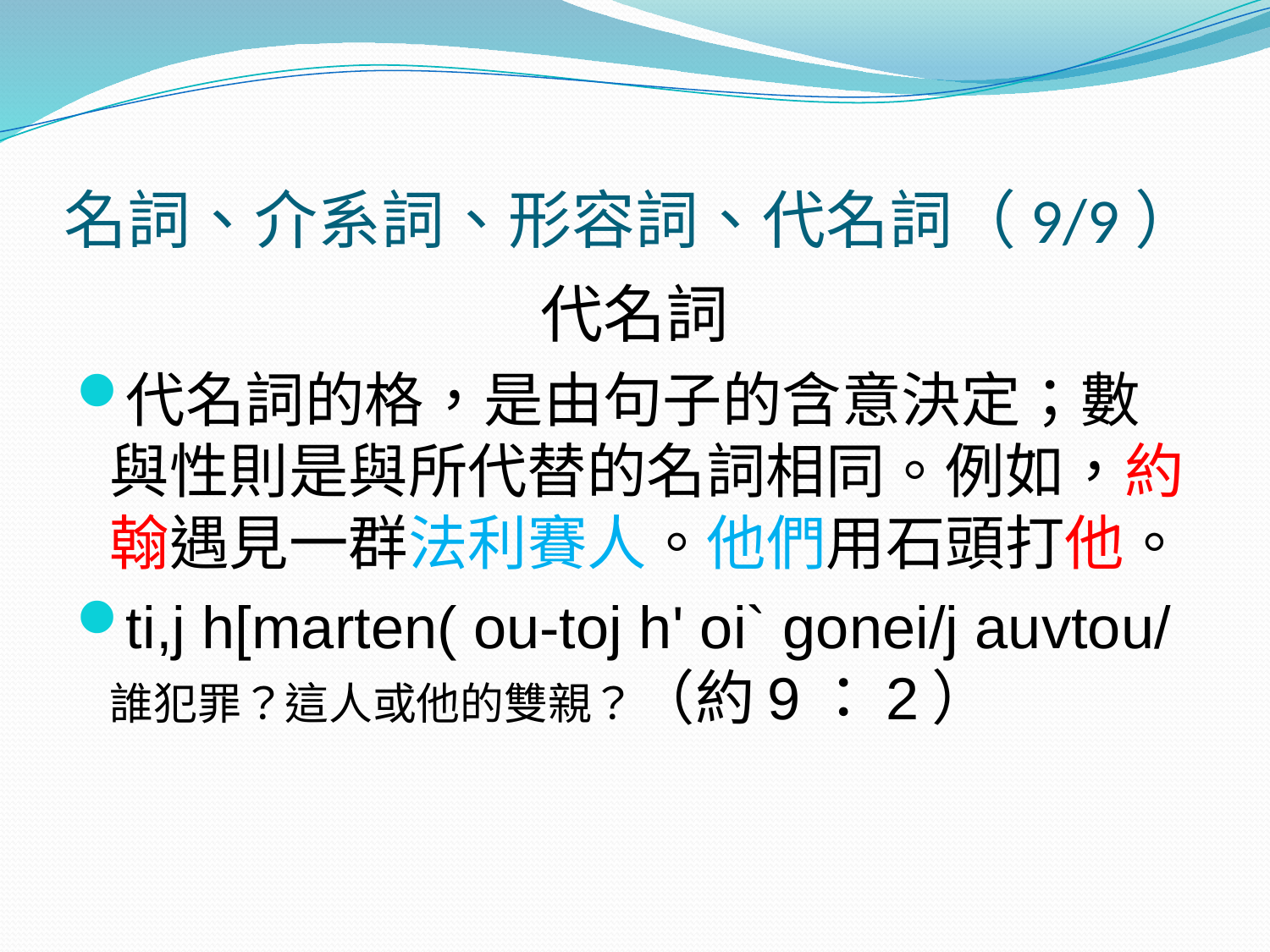

# 名詞、介系詞、形容詞、代名詞（9/9）
代名詞
代名詞的格，是由句子的含意決定；數與性則是與所代替的名詞相同。例如，約翰遇見一群法利賽人。他們用石頭打他。
ti,j h[marten( ou-toj h' oi` gonei/j auvtou/ 誰犯罪？這人或他的雙親？（約9：2）